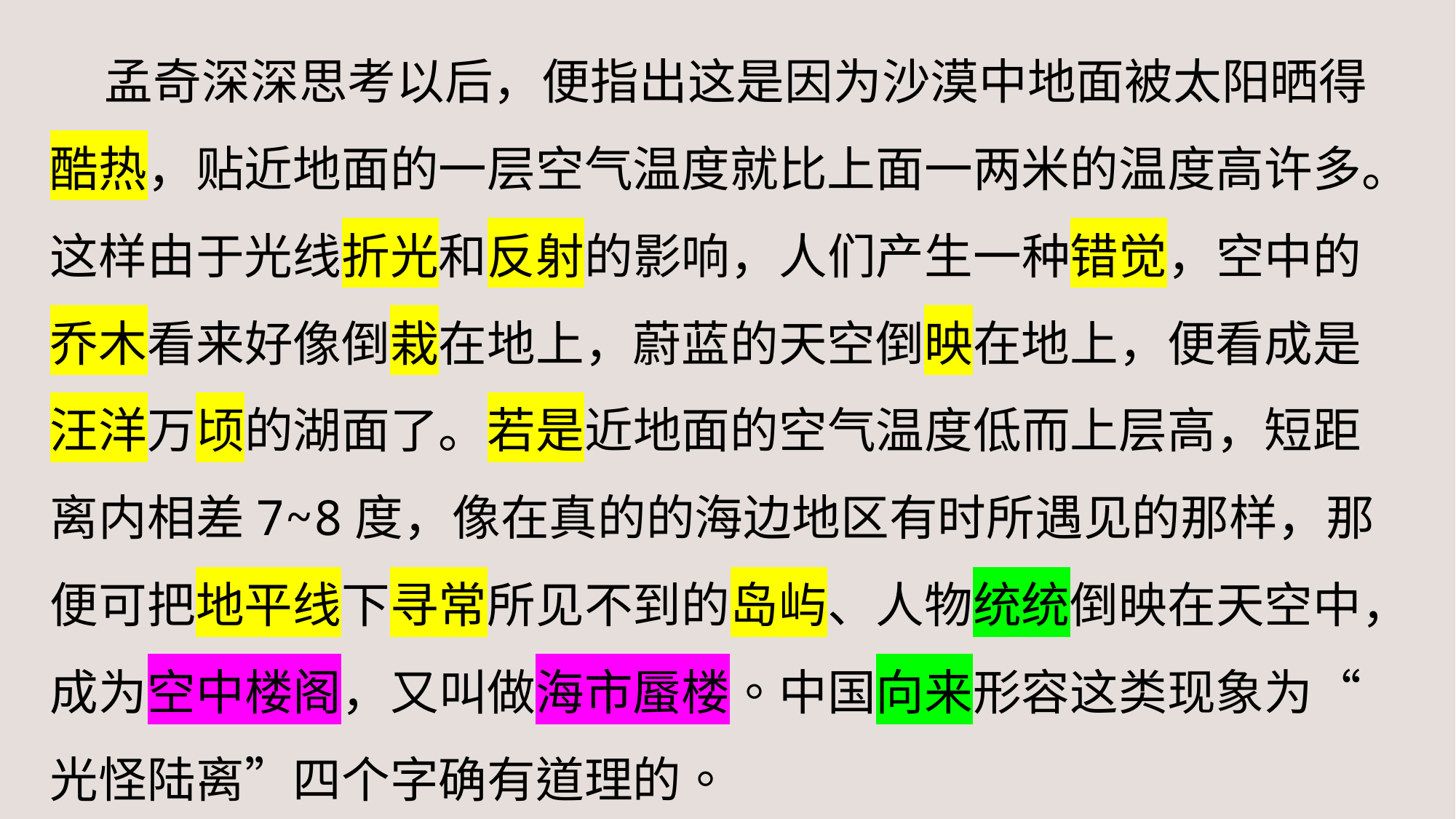

孟奇深深思考以后，便指出这是因为沙漠中地面被太阳晒得酷热，贴近地面的一层空气温度就比上面一两米的温度高许多。这样由于光线折光和反射的影响，人们产生一种错觉，空中的乔木看来好像倒栽在地上，蔚蓝的天空倒映在地上，便看成是汪洋万顷的湖面了。若是近地面的空气温度低而上层高，短距离内相差7~8度，像在真的的海边地区有时所遇见的那样，那便可把地平线下寻常所见不到的岛屿、人物统统倒映在天空中，成为空中楼阁，又叫做海市蜃楼。中国向来形容这类现象为“光怪陆离”四个字确有道理的。